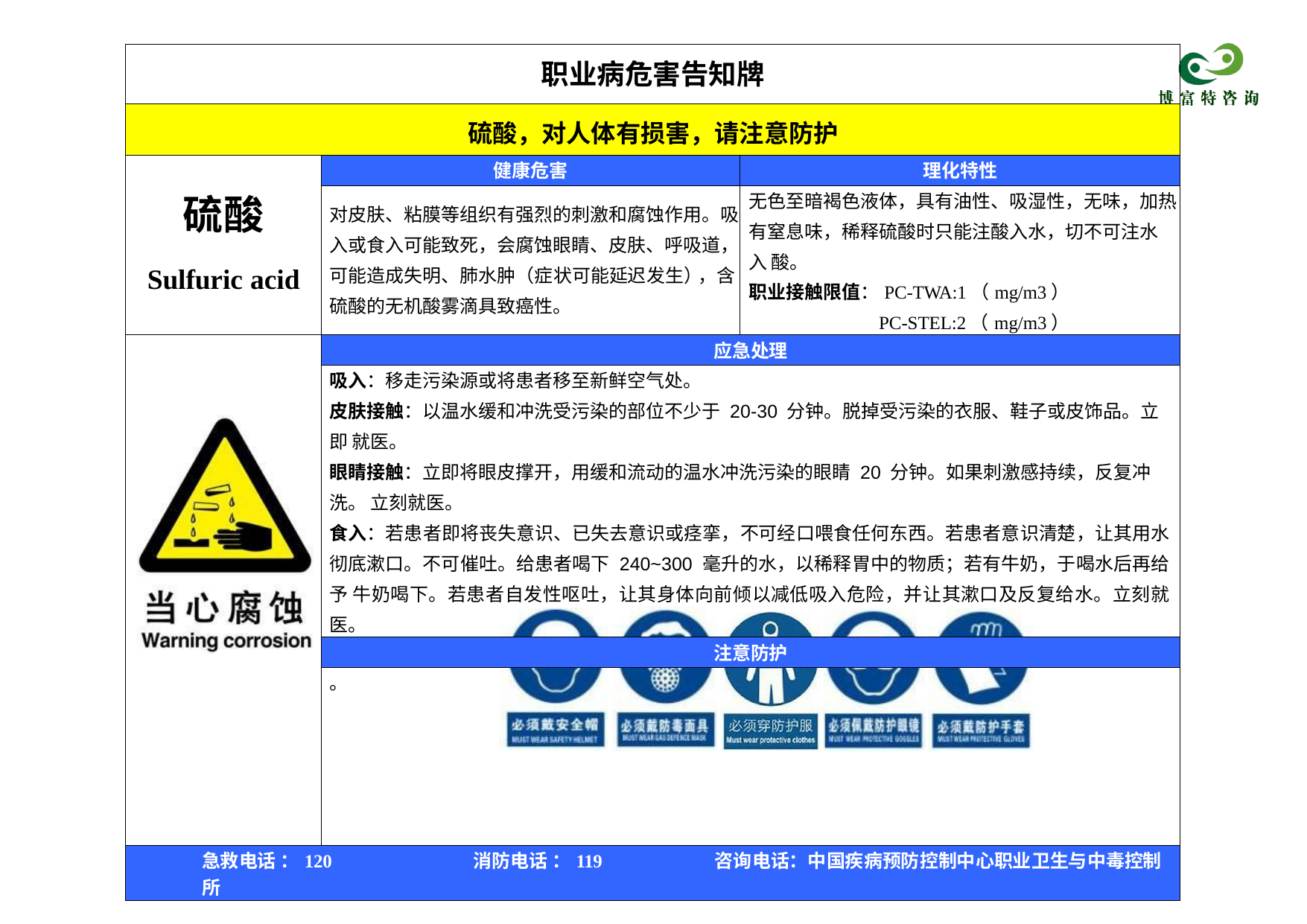

| 职业病危害告知牌 |  |  |
| --- | --- | --- |
| 硫酸，对人体有损害，请注意防护 |  |  |
| 硫酸 Sulfuric acid | 健康危害 | 理化特性 |
|  | 对皮肤、粘膜等组织有强烈的刺激和腐蚀作用。吸 入或食入可能致死，会腐蚀眼睛、皮肤、呼吸道， 可能造成失明、肺水肿（症状可能延迟发生），含 硫酸的无机酸雾滴具致癌性。 | 无色至暗褐色液体，具有油性、吸湿性，无味，加热 有窒息味，稀释硫酸时只能注酸入水，切不可注水入 酸。 职业接触限值：PC-TWA:1（mg/m3） PC-STEL:2（mg/m3） |
|  | 应急处理 |  |
|  | 吸入：移走污染源或将患者移至新鲜空气处。 皮肤接触：以温水缓和冲洗受污染的部位不少于 20-30 分钟。脱掉受污染的衣服、鞋子或皮饰品。立即 就医。 眼睛接触：立即将眼皮撑开，用缓和流动的温水冲洗污染的眼睛 20 分钟。如果刺激感持续，反复冲洗。 立刻就医。 食入：若患者即将丧失意识、已失去意识或痉挛，不可经口喂食任何东西。若患者意识清楚，让其用水 彻底漱口。不可催吐。给患者喝下 240~300 毫升的水，以稀释胃中的物质；若有牛奶，于喝水后再给予 牛奶喝下。若患者自发性呕吐，让其身体向前倾以减低吸入危险，并让其漱口及反复给水。立刻就医。 |  |
|  | 注意防护 |  |
|  | 。 |  |
| 急救电话 ：120 消防电话 ：119 咨询电话：中国疾病预防控制中心职业卫生与中毒控制所 |  |  |